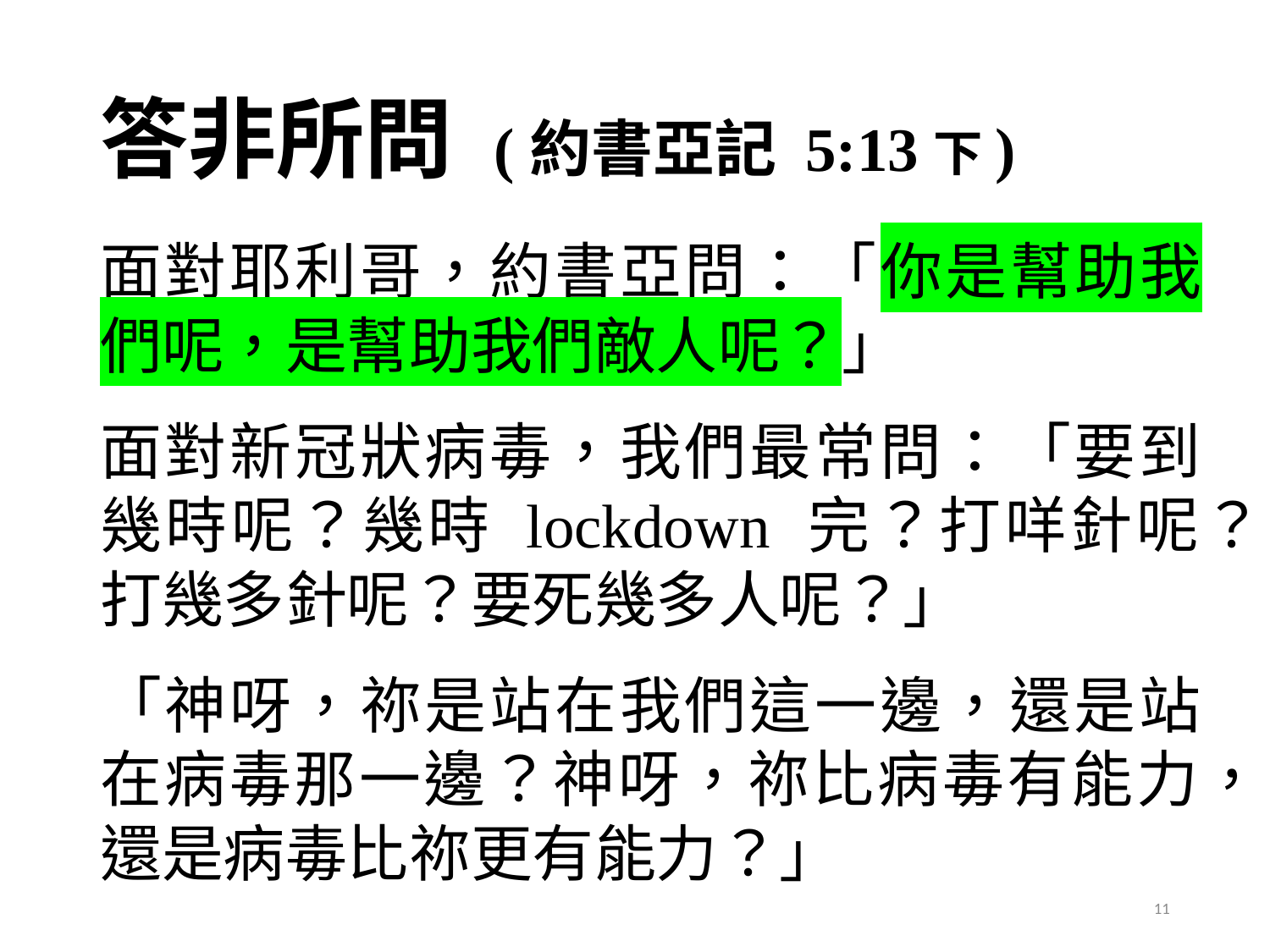

# 答非所問 (約書亞記 5:13下)
面對耶利哥，約書亞問：「你是幫助我們呢，是幫助我們敵人呢？」
面對新冠狀病毒，我們最常問：「要到幾時呢？幾時 lockdown 完？打咩針呢？打幾多針呢？要死幾多人呢？」
「神呀，祢是站在我們這一邊，還是站在病毒那一邊？神呀，祢比病毒有能力，還是病毒比祢更有能力？」

11